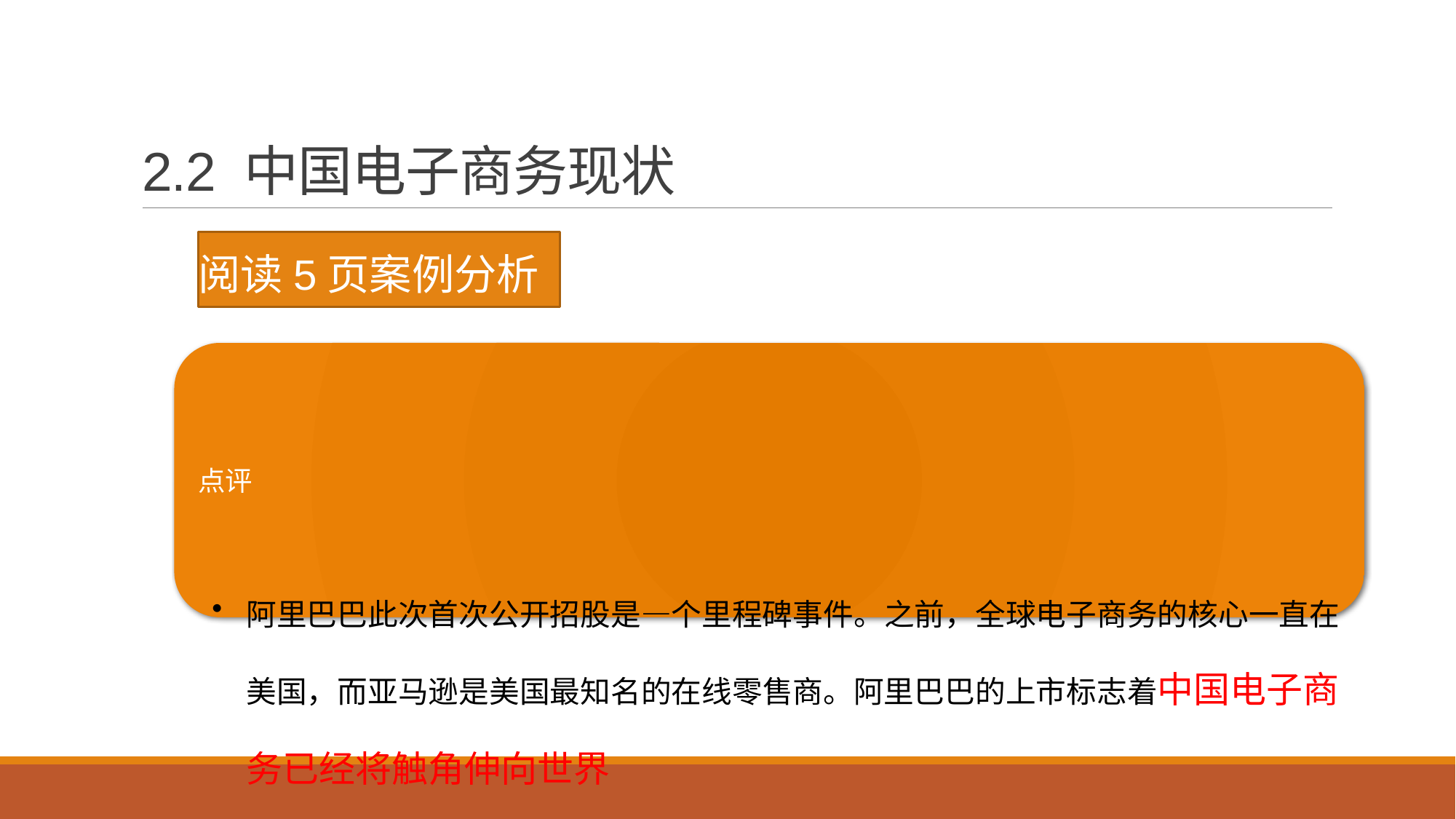

# 2.2 中国电子商务现状
阅读5页案例分析
点评
阿里巴巴此次首次公开招股是—个里程碑事件。之前，全球电子商务的核心一直在美国，而亚马逊是美国最知名的在线零售商。阿里巴巴的上市标志着中国电子商务已经将触角伸向世界